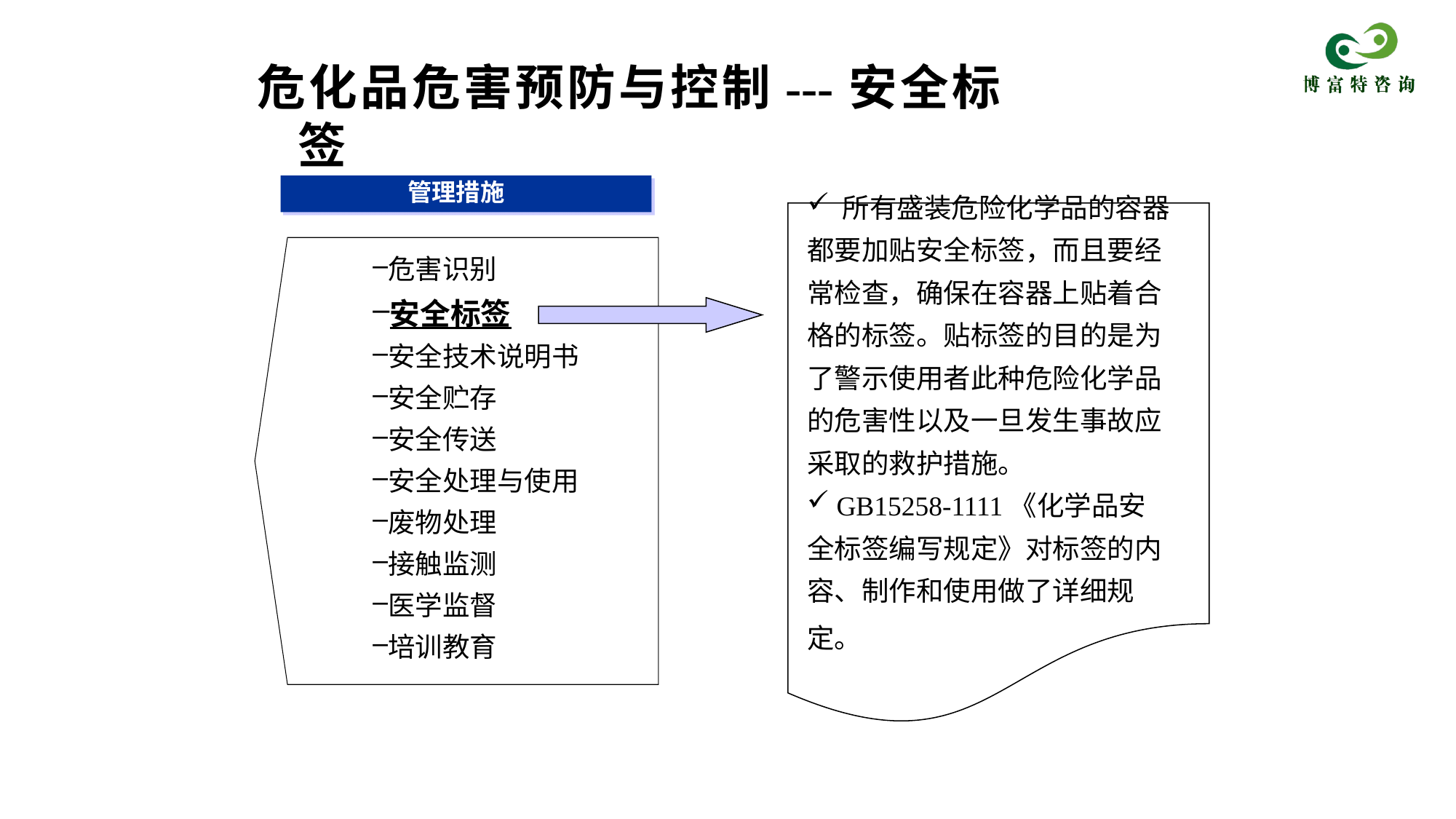

危化品危害预防与控制---安全标签

管理措施
 所有盛装危险化学品的容器都要加贴安全标签，而且要经常检查，确保在容器上贴着合格的标签。贴标签的目的是为了警示使用者此种危险化学品的危害性以及一旦发生事故应采取的救护措施。
 GB15258-1111《化学品安全标签编写规定》对标签的内容、制作和使用做了详细规定。

危害识别
安全标签
安全技术说明书
安全贮存
安全传送
安全处理与使用
废物处理
接触监测
医学监督
培训教育